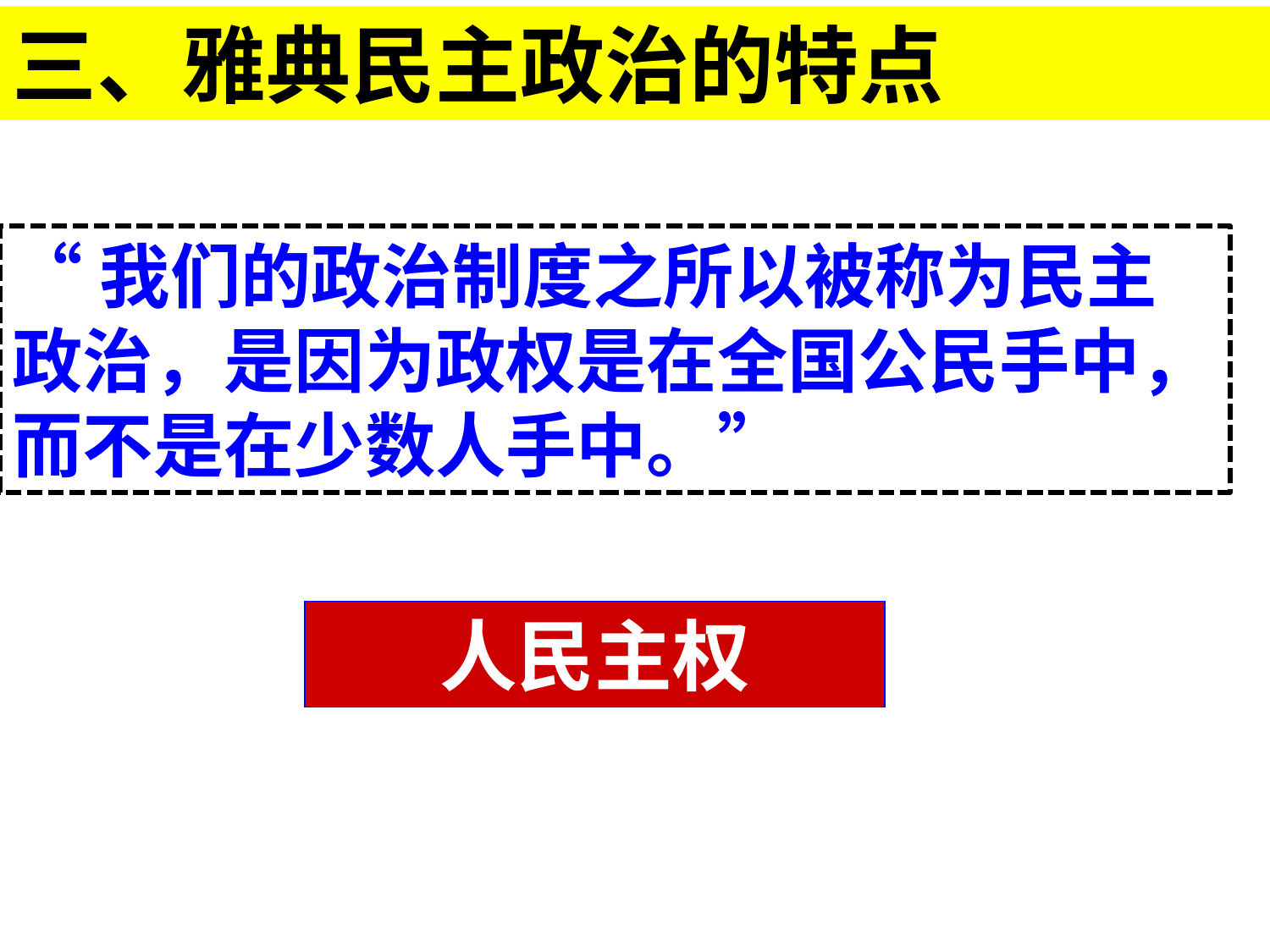

三、雅典民主政治的特点
“我们的政治制度之所以被称为民主政治，是因为政权是在全国公民手中，而不是在少数人手中。”
人民主权